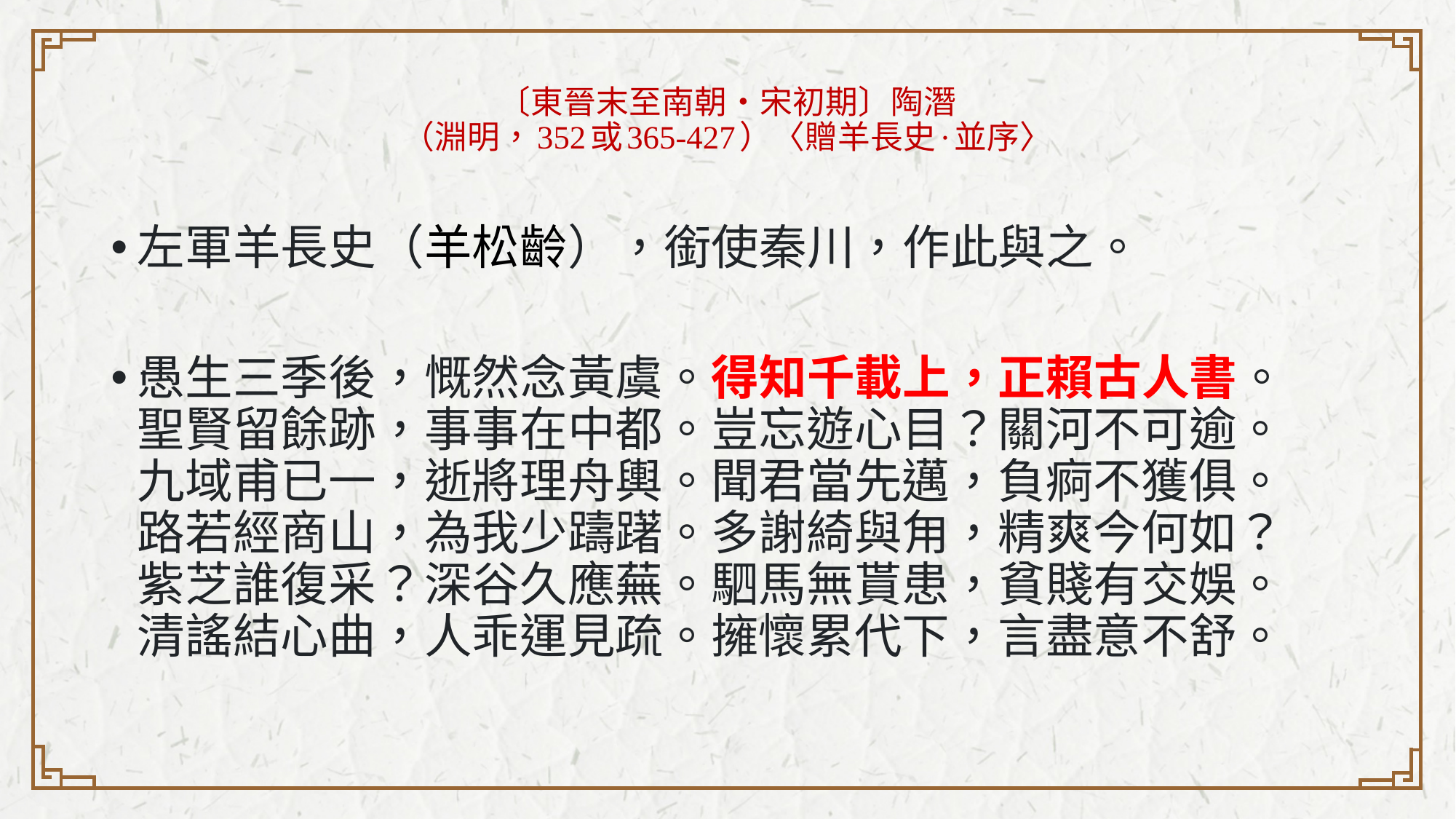

# 〔東晉末至南朝‧宋初期〕陶潛 （淵明，352或365-427）〈贈羊長史·並序〉
左軍羊長史（羊松齡），銜使秦川，作此與之。

愚生三季後，慨然念黃虞。得知千載上，正賴古人書。
聖賢留餘跡，事事在中都。豈忘遊心目？關河不可逾。
九域甫已一，逝將理舟輿。聞君當先邁，負痾不獲俱。
路若經商山，為我少躊躇。多謝綺與甪，精爽今何如？
紫芝誰復采？深谷久應蕪。駟馬無貰患，貧賤有交娛。
清謠結心曲，人乖運見疏。擁懷累代下，言盡意不舒。